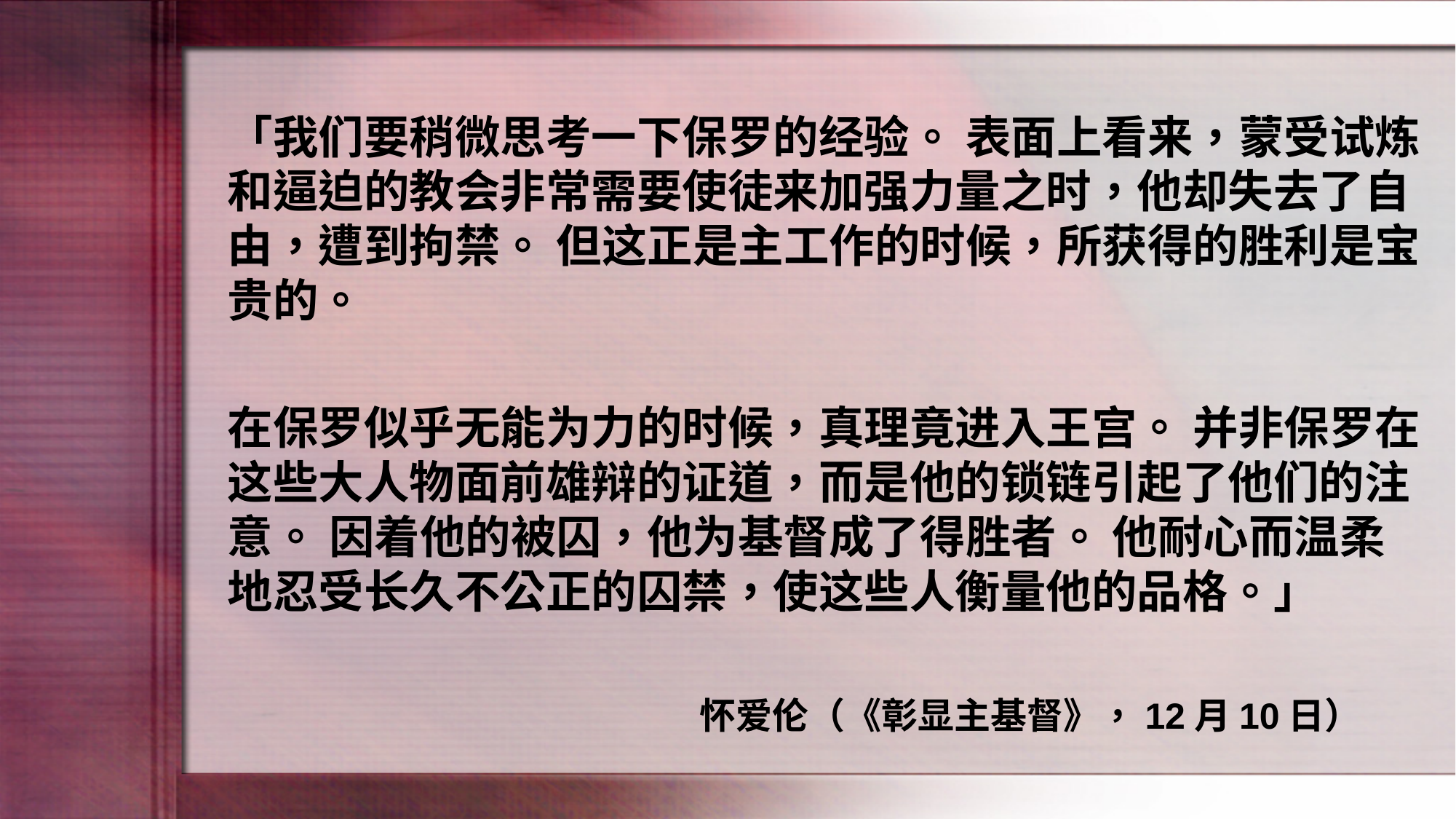

「我们要稍微思考一下保罗的经验。 表面上看来，蒙受试炼和逼迫的教会非常需要使徒来加强力量之时，他却失去了自由，遭到拘禁。 但这正是主工作的时候，所获得的胜利是宝贵的。

在保罗似乎无能为力的时候，真理竟进入王宫。 并非保罗在这些大人物面前雄辩的证道，而是他的锁链引起了他们的注意。 因着他的被囚，他为基督成了得胜者。 他耐心而温柔地忍受长久不公正的囚禁，使这些人衡量他的品格。」
怀爱伦（《彰显主基督》，12月10日）